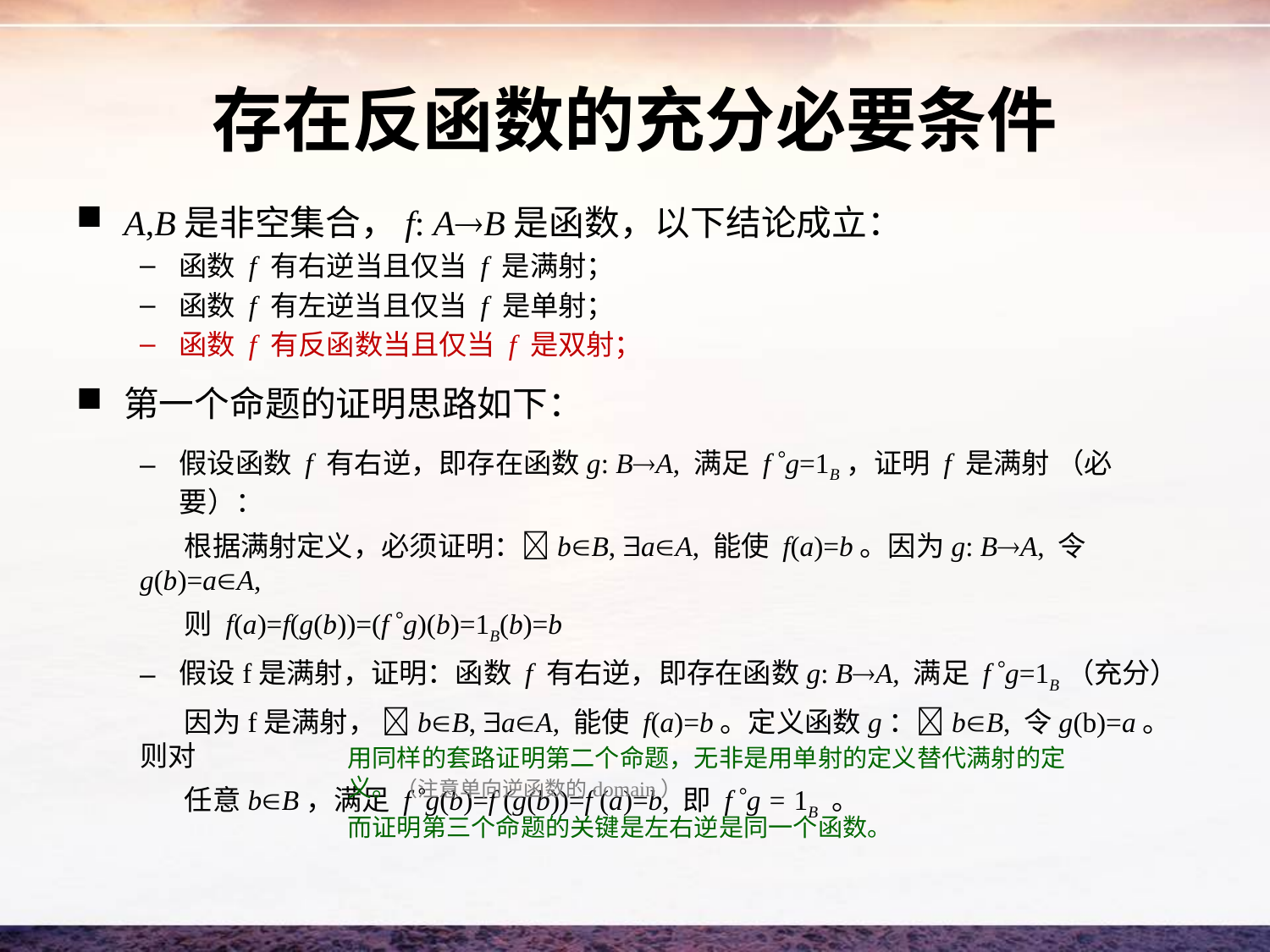

# 存在反函数的充分必要条件
A,B是非空集合，f: A→B是函数，以下结论成立：
函数 f 有右逆当且仅当 f 是满射；
函数 f 有左逆当且仅当 f 是单射；
函数 f 有反函数当且仅当 f 是双射；
第一个命题的证明思路如下：
假设函数 f 有右逆，即存在函数g: B→A, 满足 f °g=1B，证明 f 是满射 （必要）：
      根据满射定义，必须证明：∀b∈B, ∃a∈A, 能使 f(a)=b。因为g: B→A, 令g(b)=a∈A,
      则 f(a)=f(g(b))=(f °g)(b)=1B(b)=b
假设f是满射，证明：函数 f 有右逆，即存在函数g: B→A, 满足 f °g=1B（充分）
      因为f是满射， ∀b∈B, ∃a∈A, 能使 f(a)=b。定义函数g：∀b∈B, 令g(b)=a。则对
      任意b∈B，满足 f °g(b)=f (g(b))=f (a)=b, 即 f °g = 1B 。
用同样的套路证明第二个命题，无非是用单射的定义替代满射的定义。（注意单向逆函数的domain）
而证明第三个命题的关键是左右逆是同一个函数。